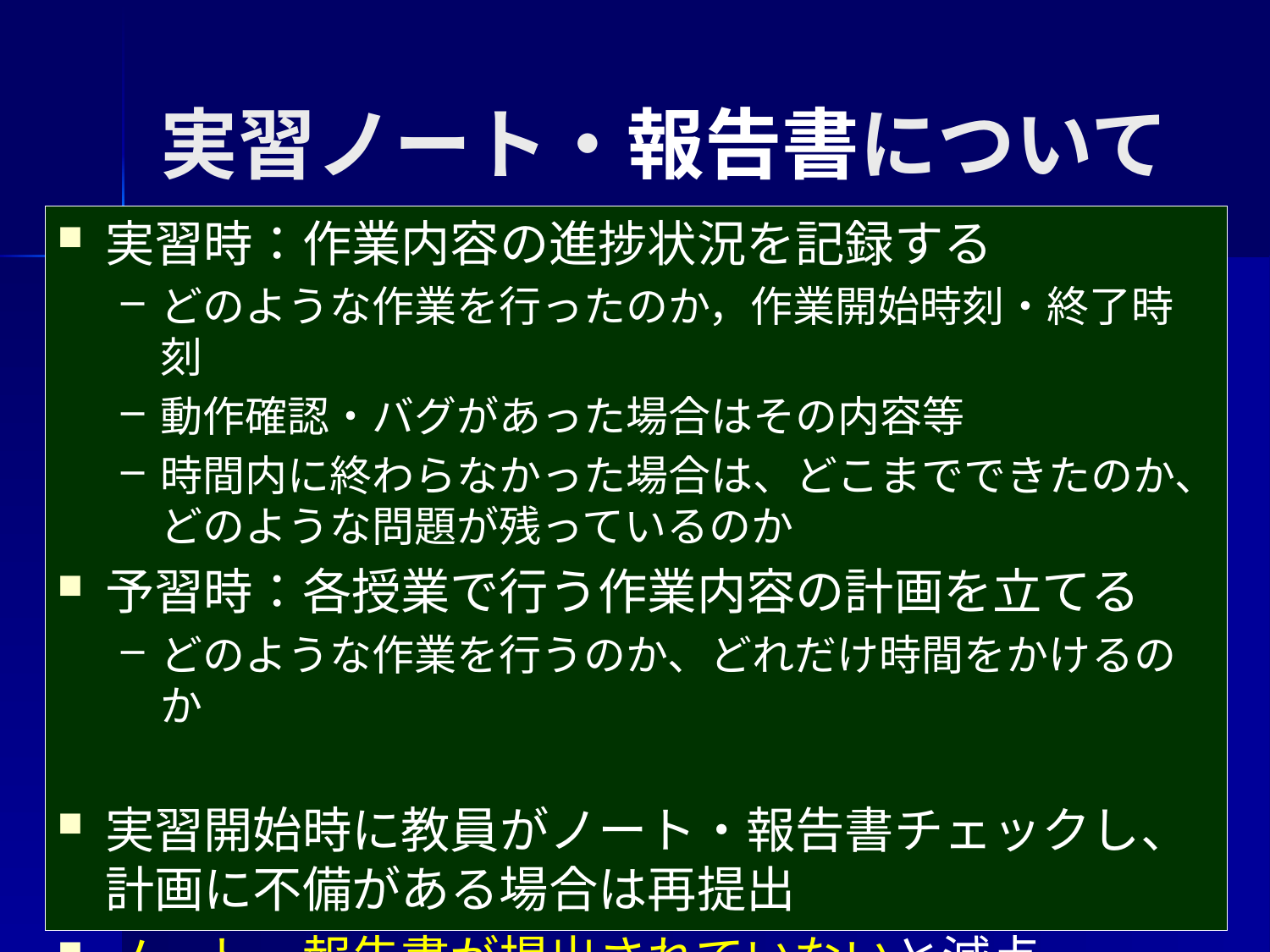

# 実習ノート・報告書について
実習時：作業内容の進捗状況を記録する
どのような作業を行ったのか，作業開始時刻・終了時刻
動作確認・バグがあった場合はその内容等
時間内に終わらなかった場合は、どこまでできたのか、どのような問題が残っているのか
予習時：各授業で行う作業内容の計画を立てる
どのような作業を行うのか、どれだけ時間をかけるのか

実習開始時に教員がノート・報告書チェックし、計画に不備がある場合は再提出
ノート・報告書が提出されていないと減点